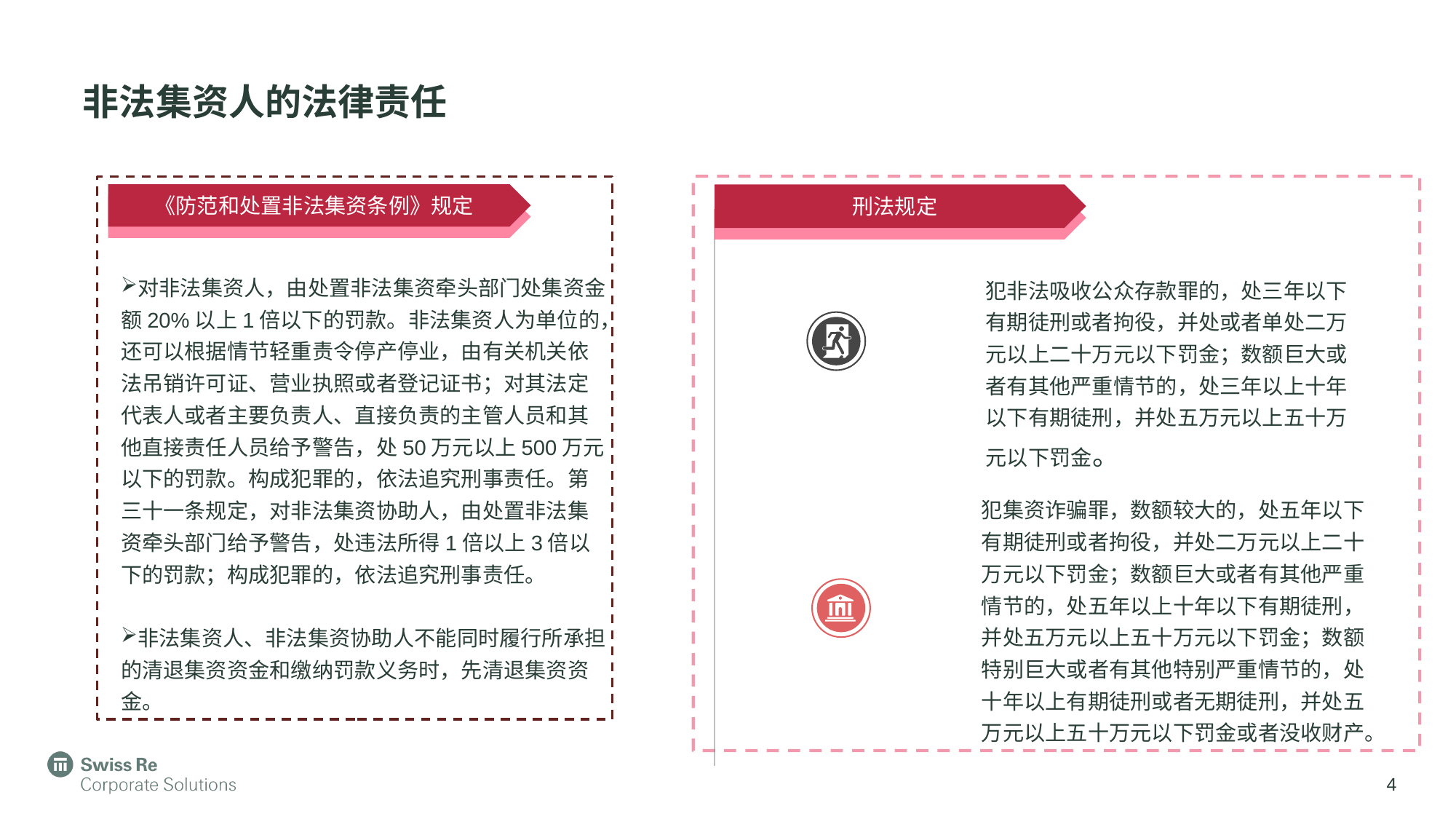

非法集资人的法律责任

《防范和处置非法集资条例》规定

对非法集资人，由处置非法集资牵头部门处集资金额20%以上1倍以下的罚款。非法集资人为单位的，还可以根据情节轻重责令停产停业，由有关机关依法吊销许可证、营业执照或者登记证书；对其法定代表人或者主要负责人、直接负责的主管人员和其他直接责任人员给予警告，处50万元以上500万元以下的罚款。构成犯罪的，依法追究刑事责任。第三十一条规定，对非法集资协助人，由处置非法集资牵头部门给予警告，处违法所得1倍以上3倍以下的罚款；构成犯罪的，依法追究刑事责任。

非法集资人、非法集资协助人不能同时履行所承担的清退集资资金和缴纳罚款义务时，先清退集资资金。

刑法规定

犯非法吸收公众存款罪的，处三年以下有期徒刑或者拘役，并处或者单处二万元以上二十万元以下罚金；数额巨大或者有其他严重情节的，处三年以上十年以下有期徒刑，并处五万元以上五十万元以下罚金。

犯集资诈骗罪，数额较大的，处五年以下有期徒刑或者拘役，并处二万元以上二十万元以下罚金；数额巨大或者有其他严重情节的，处五年以上十年以下有期徒刑，并处五万元以上五十万元以下罚金；数额特别巨大或者有其他特别严重情节的，处十年以上有期徒刑或者无期徒刑，并处五万元以上五十万元以下罚金或者没收财产。

4